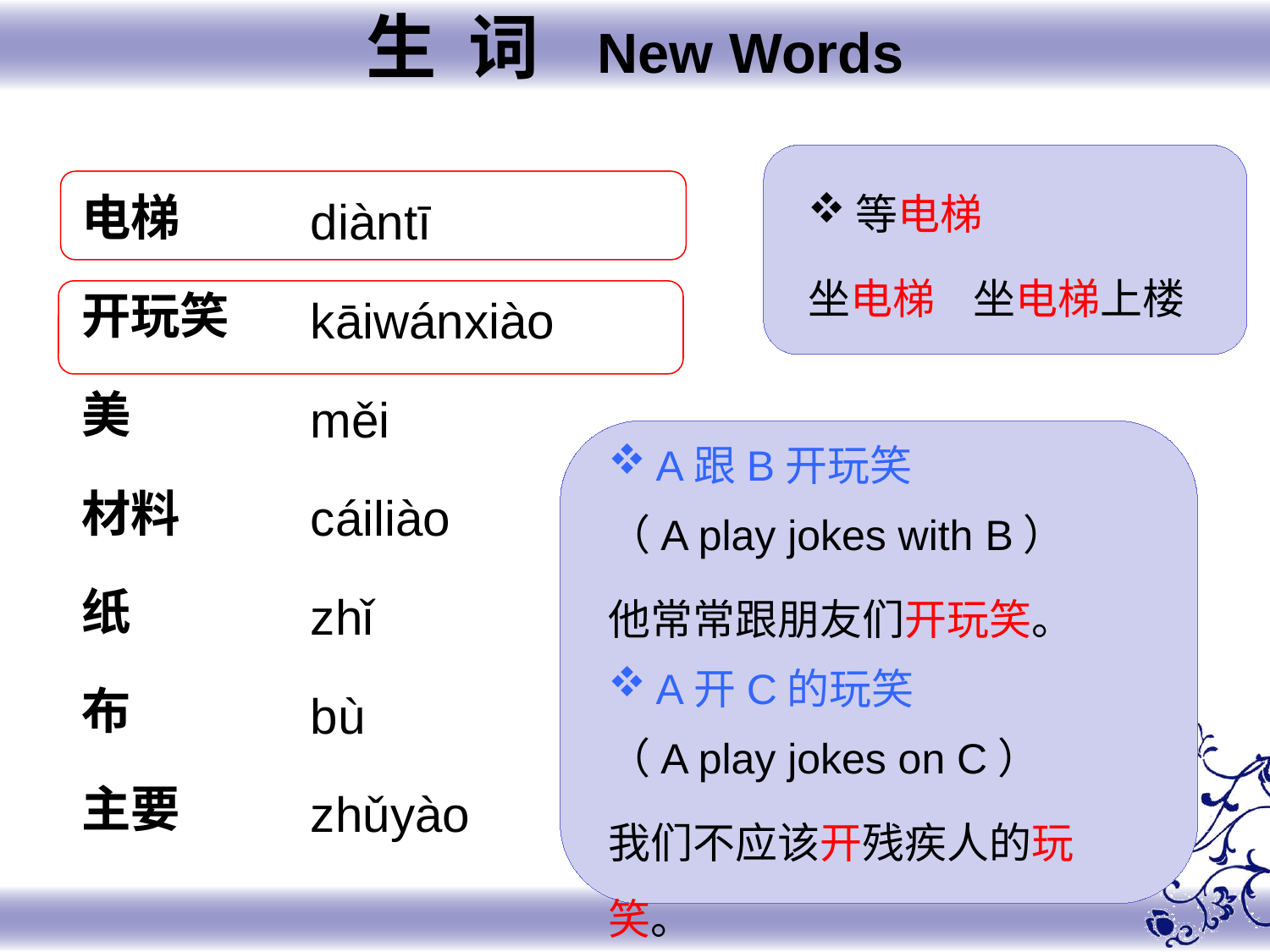

生  词   New Words

电梯
开玩笑
美
材料
纸
布
主要
diàntī
kāiwánxiào
měi
cáiliào
zhǐ
bù
zhǔyào
等电梯
坐电梯    坐电梯上楼

A跟B开玩笑
（A play jokes with B）
他常常跟朋友们开玩笑。
A开C的玩笑
（A play jokes on C）
我们不应该开残疾人的玩笑。